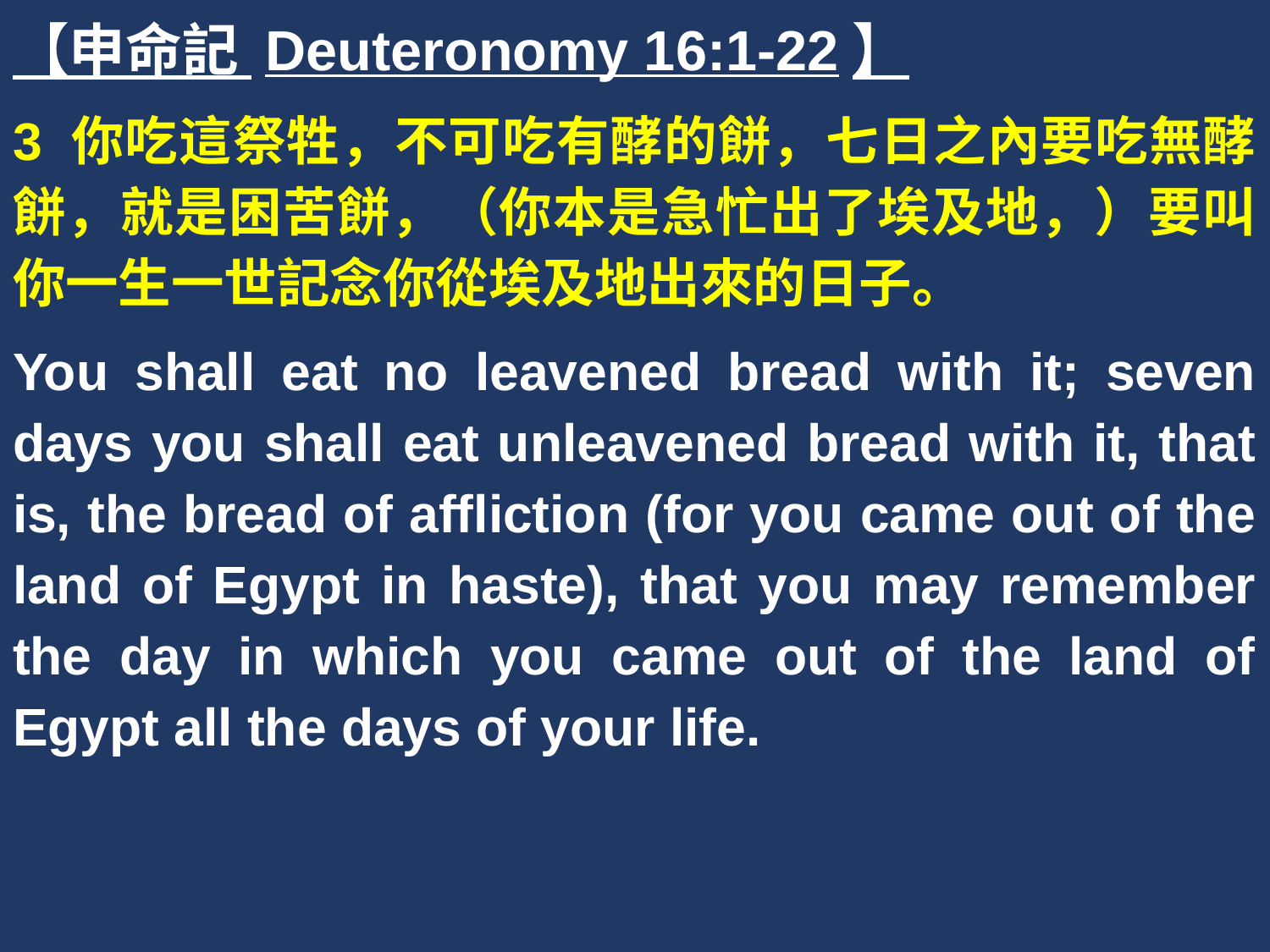

【申命記 Deuteronomy 16:1-22】
3 你吃這祭牲，不可吃有酵的餅，七日之內要吃無酵餅，就是困苦餅，（你本是急忙出了埃及地，）要叫你一生一世記念你從埃及地出來的日子。
You shall eat no leavened bread with it; seven days you shall eat unleavened bread with it, that is, the bread of affliction (for you came out of the land of Egypt in haste), that you may remember the day in which you came out of the land of Egypt all the days of your life.